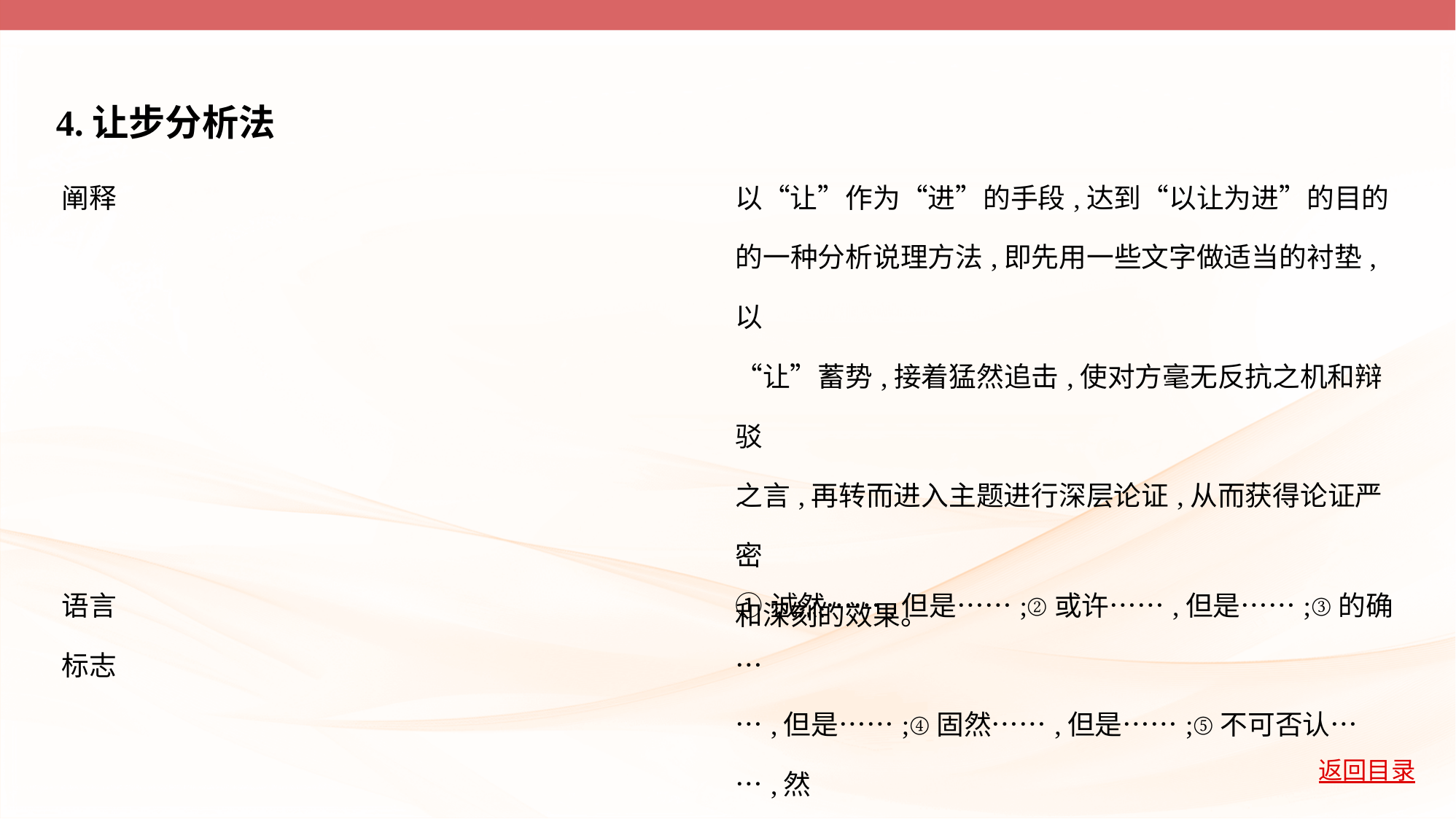

4.让步分析法
| 阐释 | 以“让”作为“进”的手段,达到“以让为进”的目的 的一种分析说理方法,即先用一些文字做适当的衬垫,以 “让”蓄势,接着猛然追击,使对方毫无反抗之机和辩驳 之言,再转而进入主题进行深层论证,从而获得论证严密 和深刻的效果。 |
| --- | --- |
| 语言 标志 | ①诚然……,但是……;②或许……,但是……;③的确… …,但是……;④固然……,但是……;⑤不可否认……,然 而……。 |